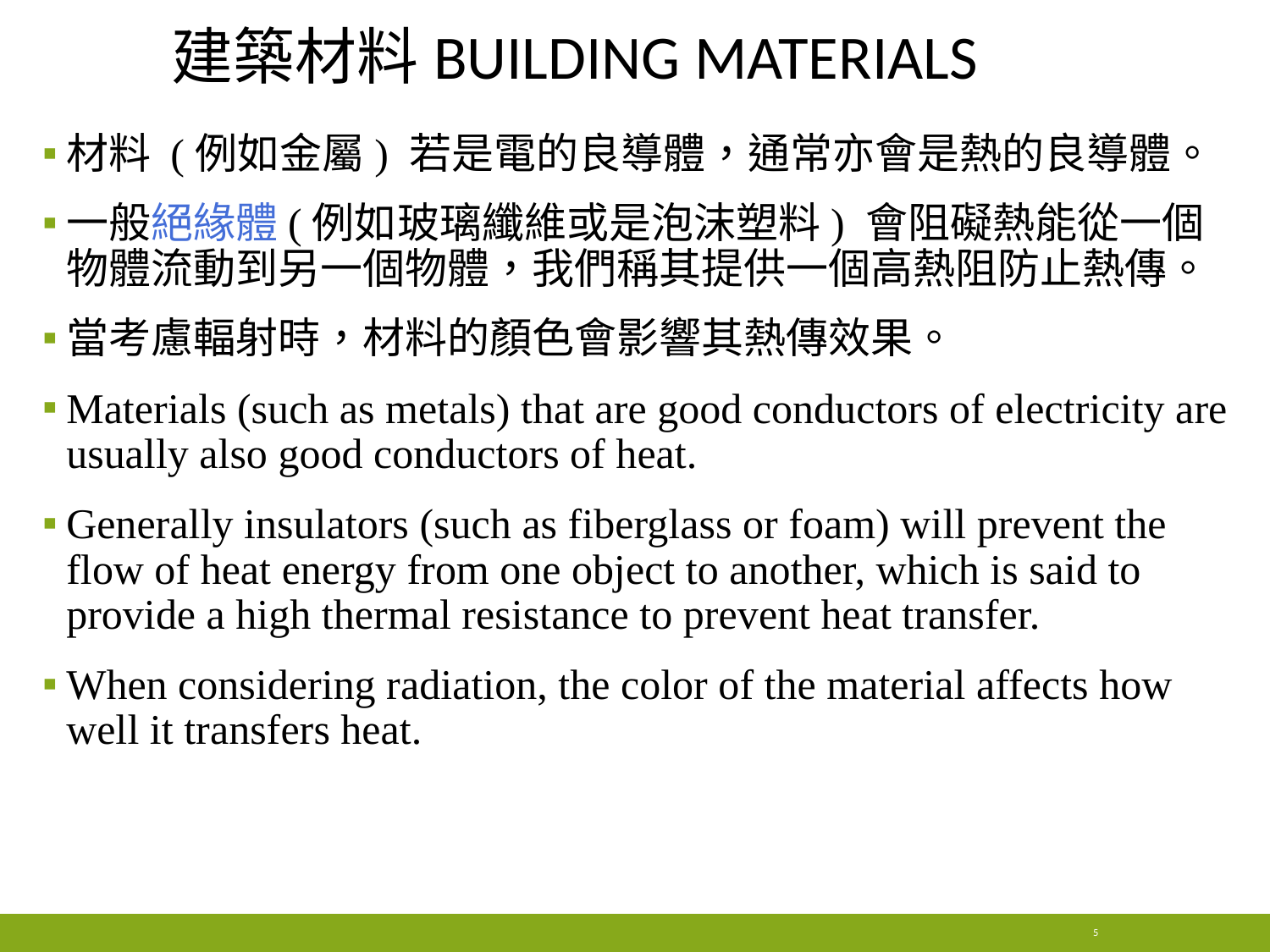

# 建築材料building materials
材料 (例如金屬) 若是電的良導體，通常亦會是熱的良導體。
一般絕緣體(例如玻璃纖維或是泡沫塑料) 會阻礙熱能從一個物體流動到另一個物體，我們稱其提供一個高熱阻防止熱傳。
當考慮輻射時，材料的顏色會影響其熱傳效果。
Materials (such as metals) that are good conductors of electricity are usually also good conductors of heat.
Generally insulators (such as fiberglass or foam) will prevent the flow of heat energy from one object to another, which is said to provide a high thermal resistance to prevent heat transfer.
When considering radiation, the color of the material affects how well it transfers heat.
5